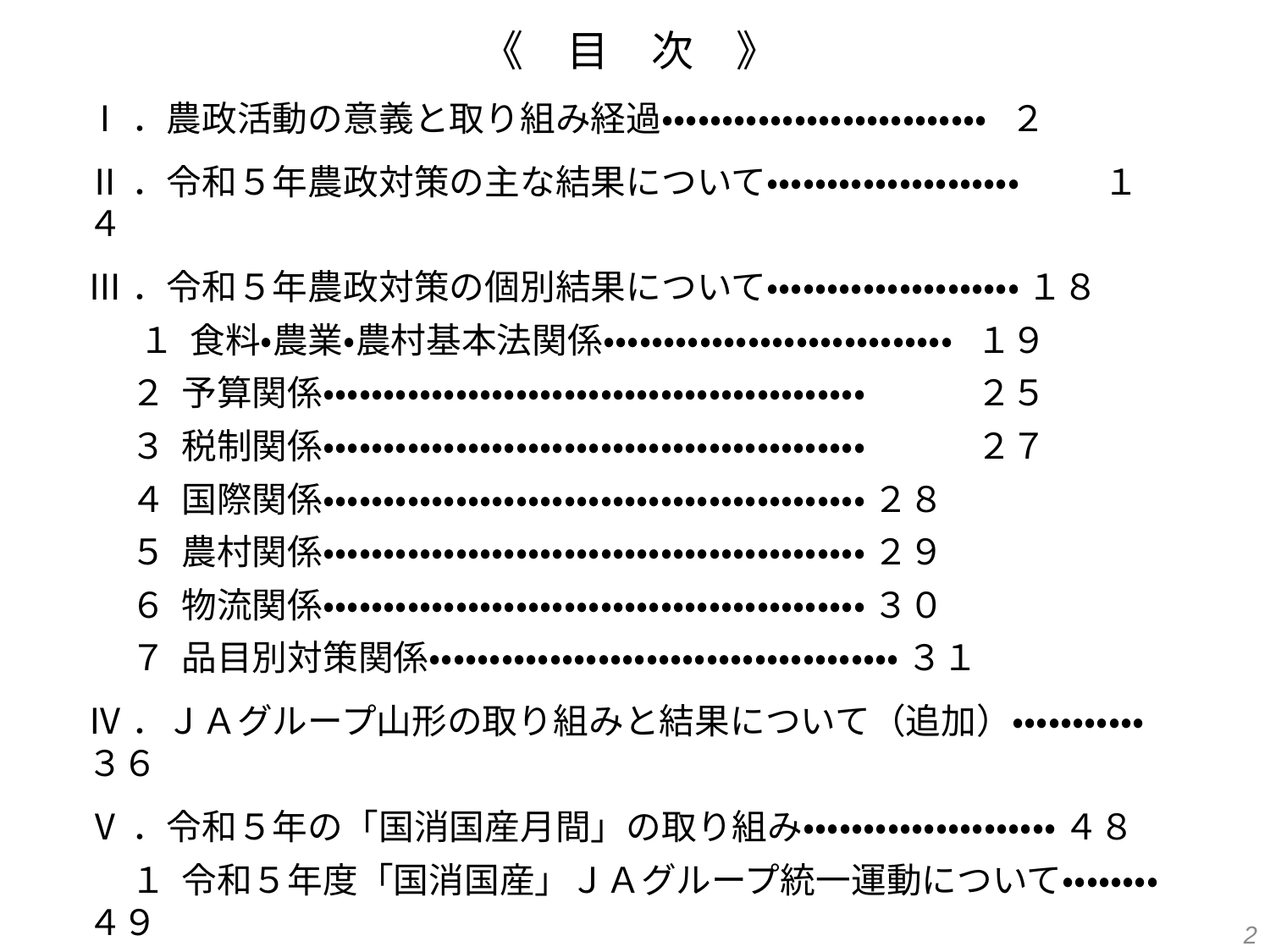

《　目　次　》
Ⅰ．農政活動の意義と取り組み経過・・・・・・・・・・・・・・・・・・・・・・・・・・・   ２
Ⅱ．令和５年農政対策の主な結果について・・・・・・・・・・・・・・・・・・・・・	１４
Ⅲ．令和５年農政対策の個別結果について・・・・・・・・・・・・・・・・・・・・・ １８
 　１  食料・農業・農村基本法関係・・・・・・・・・・・・・・・・・・・・・・・・・・・・・ 	１９
　 ２  予算関係・・・・・・・・・・・・・・・・・・・・・・・・・・・・・・・・・・・・・・・・・・・・・ 	２５
　 ３  税制関係・・・・・・・・・・・・・・・・・・・・・・・・・・・・・・・・・・・・・・・・・・・・・ 	２７
　 ４  国際関係・・・・・・・・・・・・・・・・・・・・・・・・・・・・・・・・・・・・・・・・・・・・・ ２８
　 ５  農村関係・・・・・・・・・・・・・・・・・・・・・・・・・・・・・・・・・・・・・・・・・・・・・ ２９
　 ６  物流関係・・・・・・・・・・・・・・・・・・・・・・・・・・・・・・・・・・・・・・・・・・・・・ ３０
　 ７  品目別対策関係・・・・・・・・・・・・・・・・・・・・・・・・・・・・・・・・・・・・・・・ ３１
Ⅳ．ＪＡグループ山形の取り組みと結果について（追加）・・・・・・・・・・・ ３６
Ⅴ．令和５年の「国消国産月間」の取り組み・・・・・・・・・・・・・・・・・・・・・ ４８
　 １  令和５年度「国消国産」ＪＡグループ統一運動について・・・・・・・・ ４９
　 ２  ＪＡグループ山形の取り組み（追加） ・・・・・・・・・・・・・・・・・・・・・・・ ５１
Ⅵ．令和６年農政対策の見通しと取り組みについて ・・・・・・・・・・・・・・ ５７
2